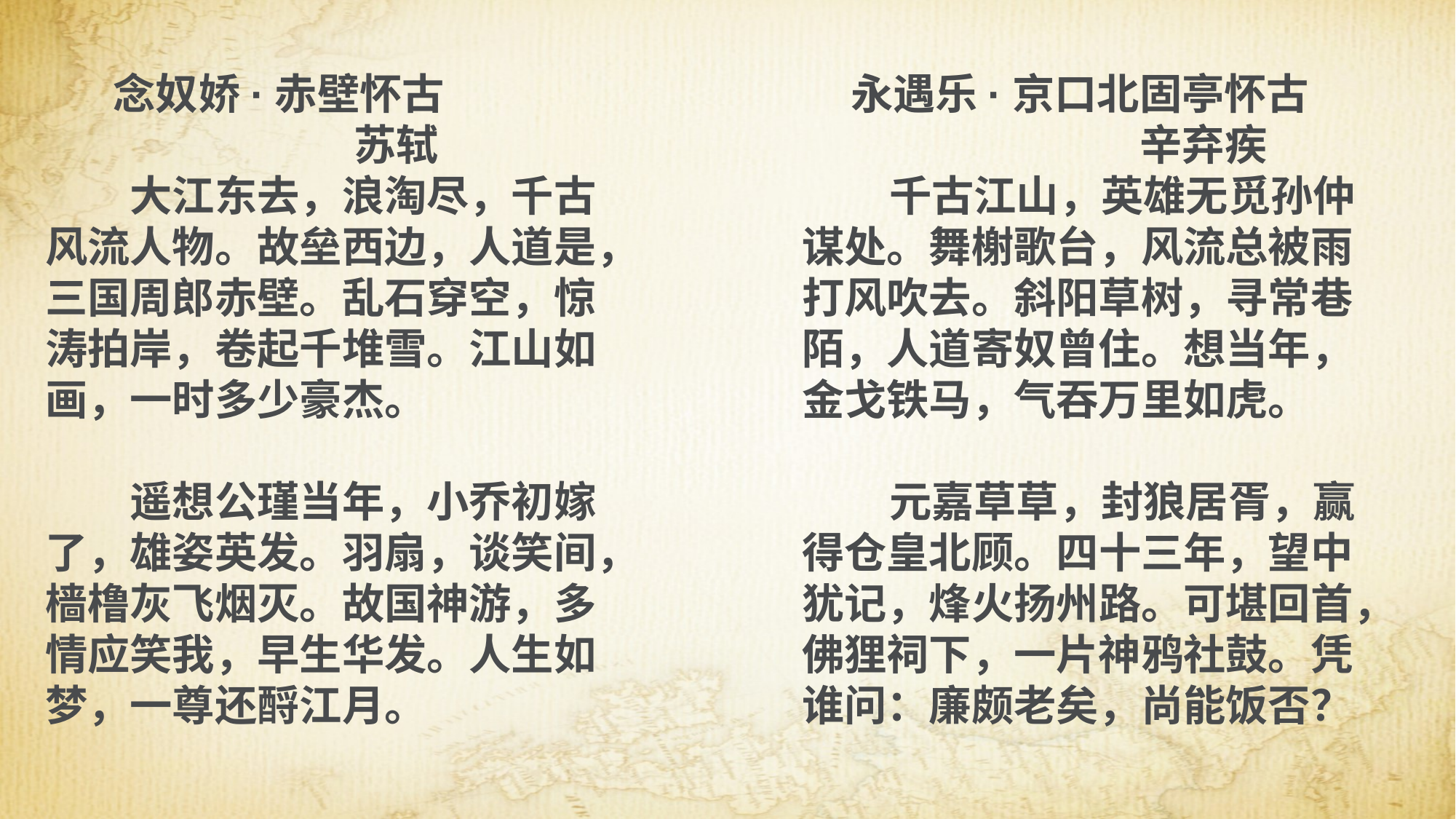

念奴娇·赤壁怀古
                               苏轼
　　大江东去，浪淘尽，千古风流人物。故垒西边，人道是，三国周郎赤壁。乱石穿空，惊涛拍岸，卷起千堆雪。江山如画，一时多少豪杰。
　　
　　遥想公瑾当年，小乔初嫁了，雄姿英发。羽扇，谈笑间，樯橹灰飞烟灭。故国神游，多情应笑我，早生华发。人生如梦，一尊还酹江月。
    永遇乐·京口北固亭怀古
                                  辛弃疾
        千古江山，英雄无觅孙仲谋处。舞榭歌台，风流总被雨打风吹去。斜阳草树，寻常巷陌，人道寄奴曾住。想当年，金戈铁马，气吞万里如虎。
        元嘉草草，封狼居胥，赢得仓皇北顾。四十三年，望中犹记，烽火扬州路。可堪回首，佛狸祠下，一片神鸦社鼓。凭谁问：廉颇老矣，尚能饭否？